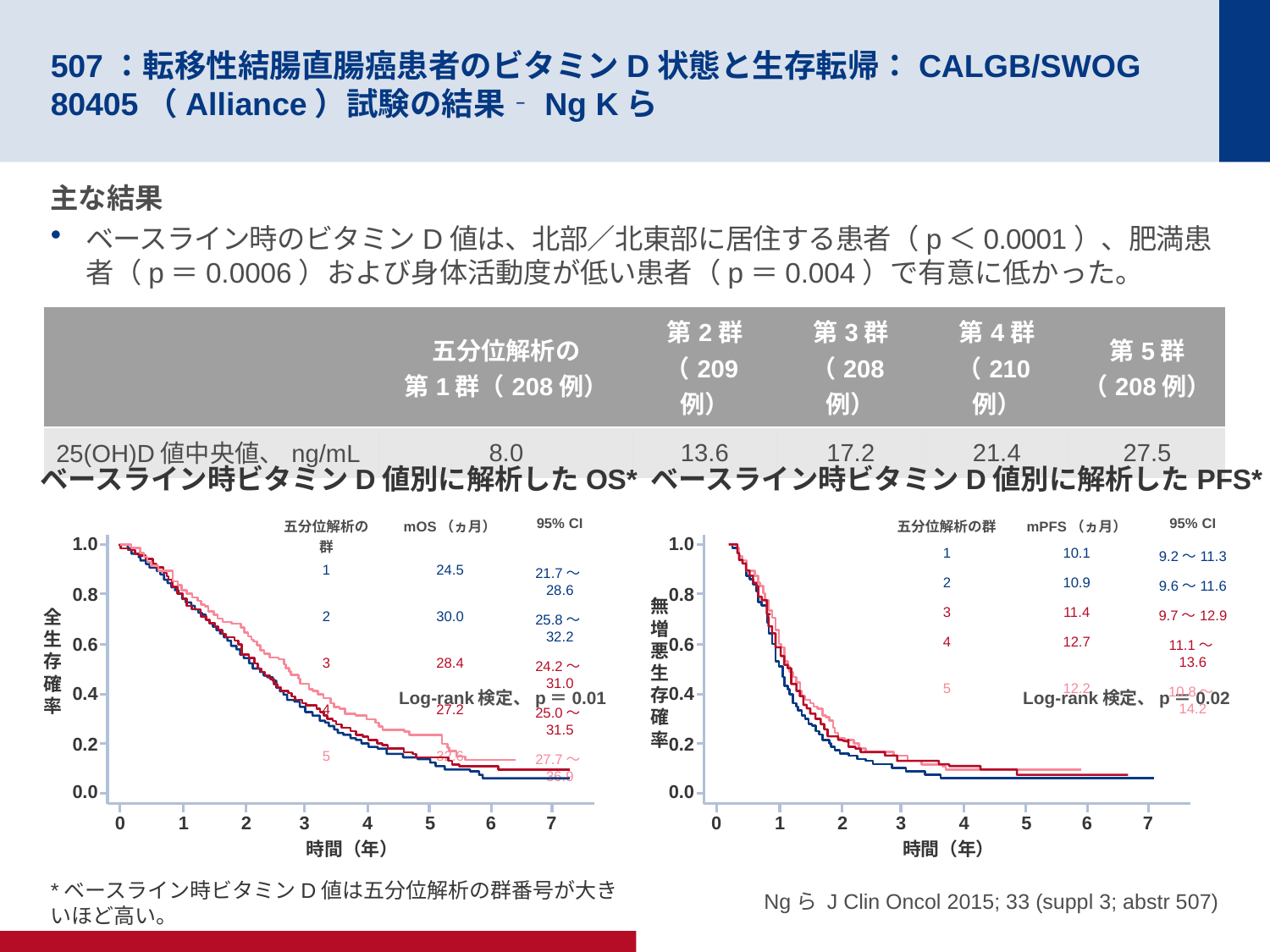

# 507：転移性結腸直腸癌患者のビタミンD状態と生存転帰：CALGB/SWOG 80405（Alliance）試験の結果‐Ng Kら
主な結果
ベースライン時のビタミンD値は、北部／北東部に居住する患者（p＜0.0001）、肥満患者（p＝0.0006）および身体活動度が低い患者（p＝0.004）で有意に低かった。
|  | 五分位解析の 第1群（208例） | 第2群 （209例） | 第3群 （208例） | 第4群 （210例） | 第5群 （208例） |
| --- | --- | --- | --- | --- | --- |
| 25(OH)D値中央値、ng/mL | 8.0 | 13.6 | 17.2 | 21.4 | 27.5 |
ベースライン時ビタミンD値別に解析したOS*
ベースライン時ビタミンD値別に解析したPFS*
| 五分位解析の群 | mOS（ヵ月） | 95% CI |
| --- | --- | --- |
| 1 | 24.5 | 21.7～28.6 |
| 2 | 30.0 | 25.8～32.2 |
| 3 | 28.4 | 24.2～31.0 |
| 4 | 27.2 | 25.0～31.5 |
| 5 | 32.6 | 27.7～36.9 |
| 五分位解析の群 | mPFS（ヵ月） | 95% CI |
| --- | --- | --- |
| 1 | 10.1 | 9.2～11.3 |
| 2 | 10.9 | 9.6～11.6 |
| 3 | 11.4 | 9.7～12.9 |
| 4 | 12.7 | 11.1～13.6 |
| 5 | 12.2 | 10.8～14.2 |
1.0
0.8
0.6
全生存確率
0.4
0.2
0.0
0
1
2
3
4
5
6
7
時間（年）

Log-rank検定、p＝0.01
1.0
0.8
0.6
無増悪生存確率
0.4
0.2
0.0
0
1
2
3
4
5
6
7
時間（年）
Log-rank検定、p＝0.02

Ngら J Clin Oncol 2015; 33 (suppl 3; abstr 507)
*ベースライン時ビタミンD値は五分位解析の群番号が大きいほど高い。